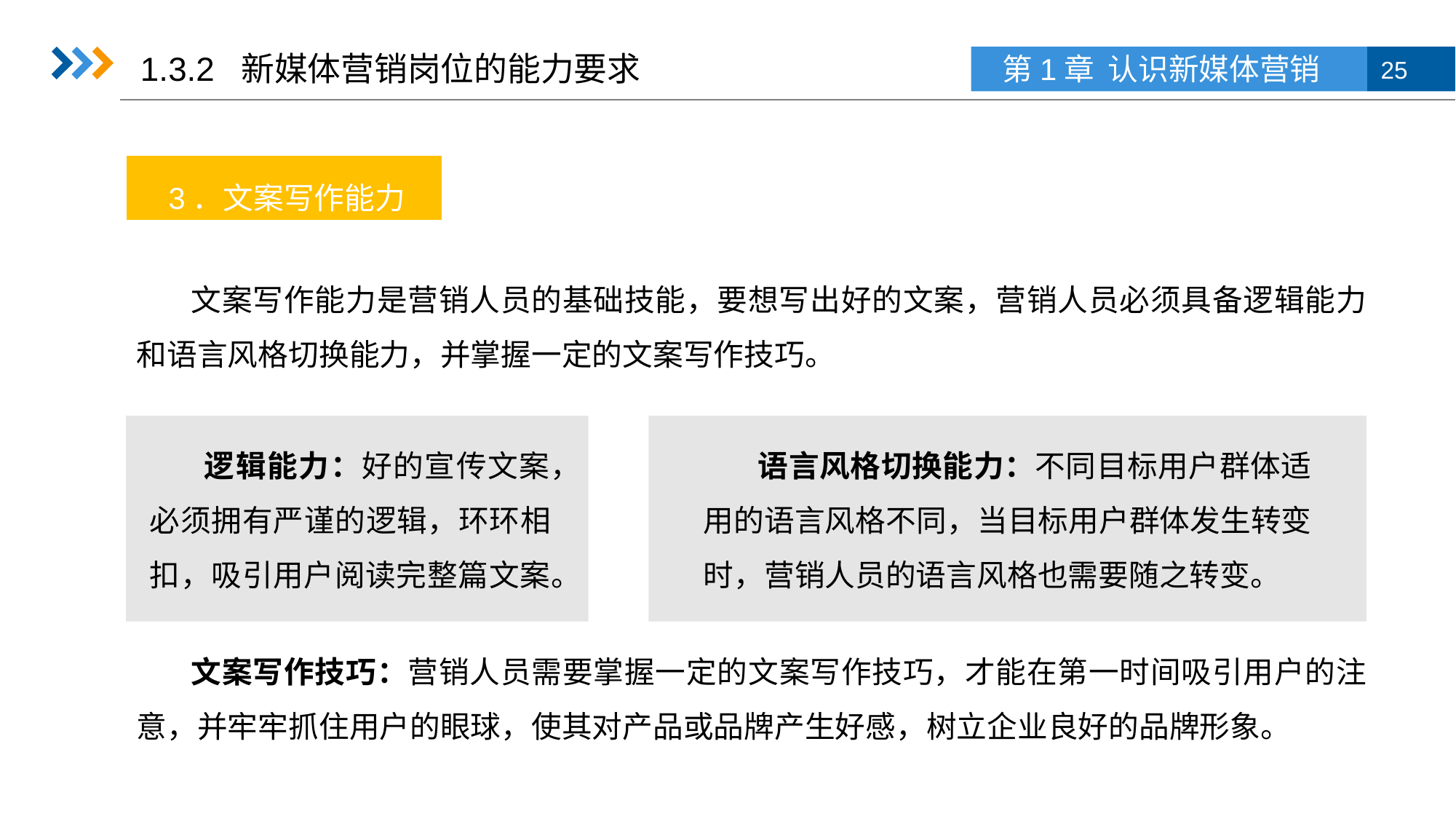

1.3.2  新媒体营销岗位的能力要求
3．文案写作能力
文案写作能力是营销人员的基础技能，要想写出好的文案，营销人员必须具备逻辑能力和语言风格切换能力，并掌握一定的文案写作技巧。

逻辑能力：好的宣传文案，必须拥有严谨的逻辑，环环相扣，吸引用户阅读完整篇文案。
语言风格切换能力：不同目标用户群体适用的语言风格不同，当目标用户群体发生转变时，营销人员的语言风格也需要随之转变。
文案写作技巧：营销人员需要掌握一定的文案写作技巧，才能在第一时间吸引用户的注意，并牢牢抓住用户的眼球，使其对产品或品牌产生好感，树立企业良好的品牌形象。